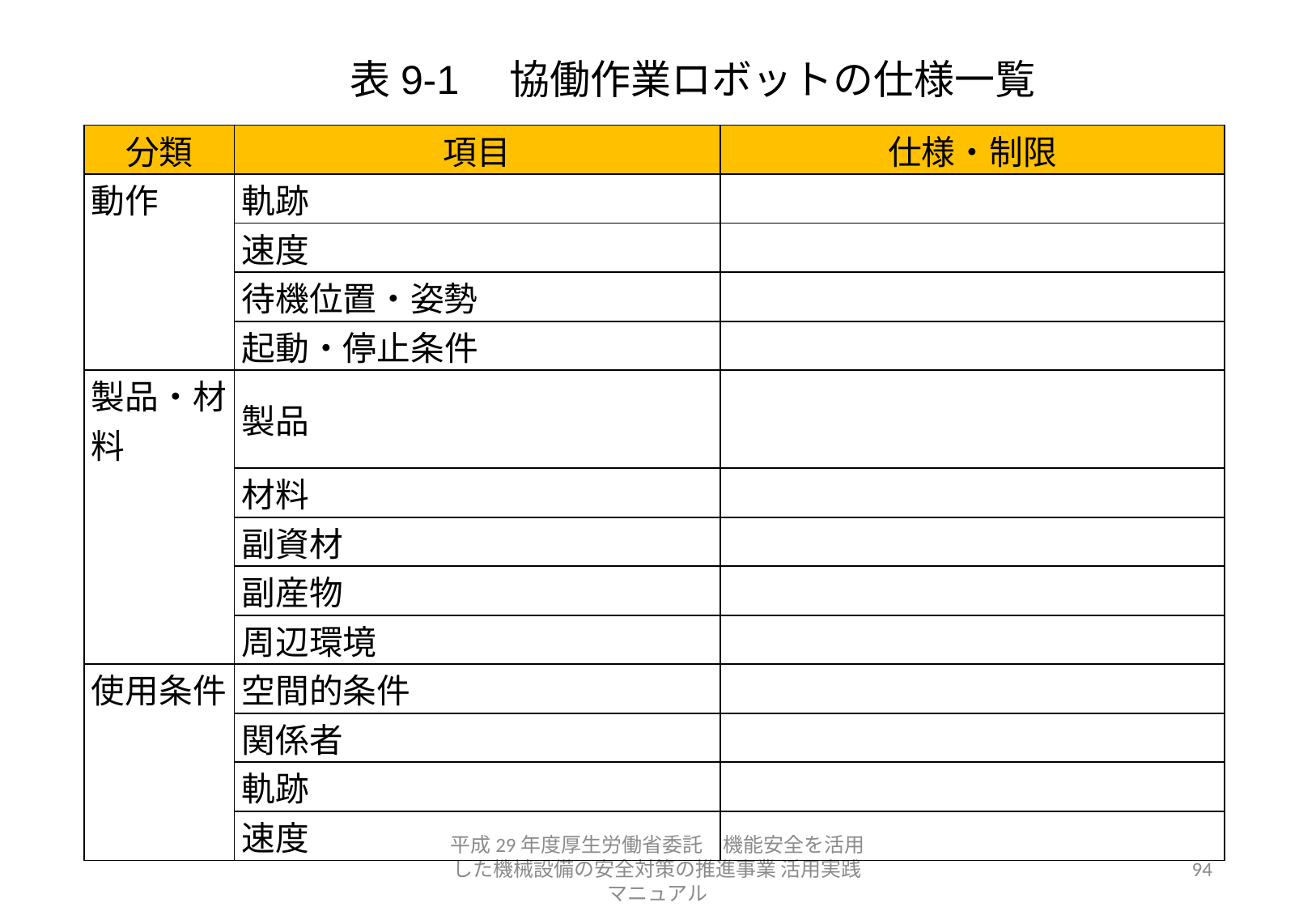

表9-1　協働作業ロボットの仕様一覧
| 分類 | 項目 | 仕様・制限 |
| --- | --- | --- |
| 動作 | 軌跡 |  |
|  | 速度 |  |
|  | 待機位置・姿勢 |  |
|  | 起動・停止条件 |  |
| 製品・材料 | 製品 |  |
|  | 材料 |  |
|  | 副資材 |  |
|  | 副産物 |  |
|  | 周辺環境 |  |
| 使用条件 | 空間的条件 |  |
|  | 関係者 |  |
|  | 軌跡 |  |
|  | 速度 |  |
平成29年度厚生労働省委託　機能安全を活用した機械設備の安全対策の推進事業 活用実践マニュアル
94